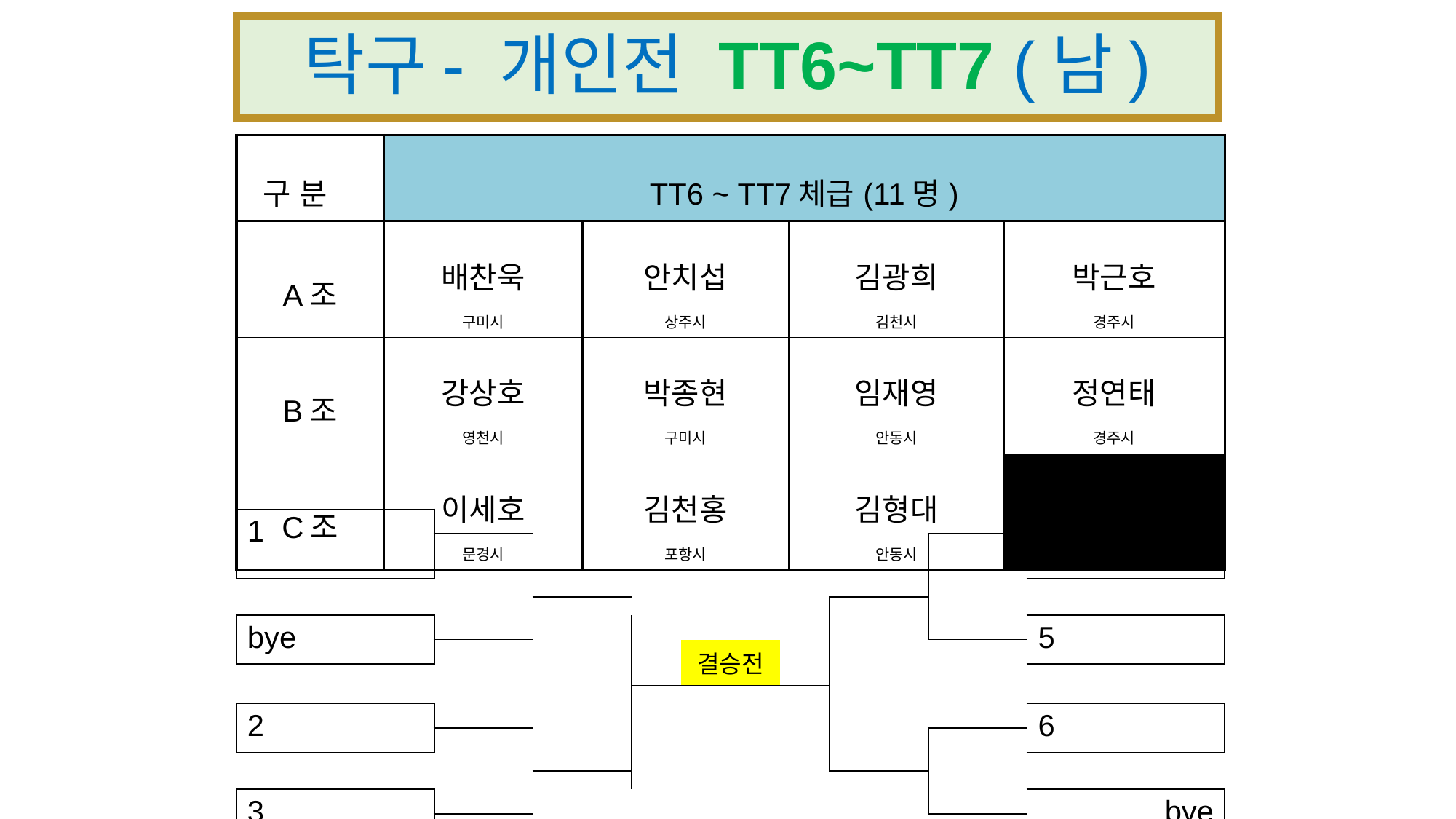

# 탁구- 개인전 TT6~TT7 (남)
| 구 분 | TT6 ~ TT7체급(11명) |  |  |  |
| --- | --- | --- | --- | --- |
| A조 | 배찬욱 구미시 | 안치섭 상주시 | 김광희 김천시 | 박근호 경주시 |
| B조 | 강상호 영천시 | 박종현 구미시 | 임재영 안동시 | 정연태 경주시 |
| C조 | 이세호 문경시 | 김천홍 포항시 | 김형대 안동시 |  |
| 1 |  |  |  |  |  |  |  |  |  | 4 |  |
| --- | --- | --- | --- | --- | --- | --- | --- | --- | --- | --- | --- |
|  |  |  |  |  |  |  |  |  |  |  |  |
|  |  |  |  |  |  |  |  |  |  |  |  |
|  |  |  |  |  |  |  |  |  |  |  |  |
| bye |  |  |  |  |  |  |  |  |  | 5 |  |
|  |  |  |  |  | 결승전 |  |  |  |  |  |  |
|  |  |  |  |  |  |  |  |  |  |  |  |
|  |  |  |  |  |  |  |  |  |  |  |  |
| 2 |  |  |  |  |  |  |  |  |  | 6 |  |
|  |  |  |  |  |  |  |  |  |  |  |  |
|  |  |  |  |  |  |  |  |  |  |  |  |
|  |  |  |  |  |  |  |  |  |  |  |  |
| 3 |  |  |  |  |  |  |  |  |  | bye |  |
|  |  |  |  |  |  |  |  |  |  |  |  |